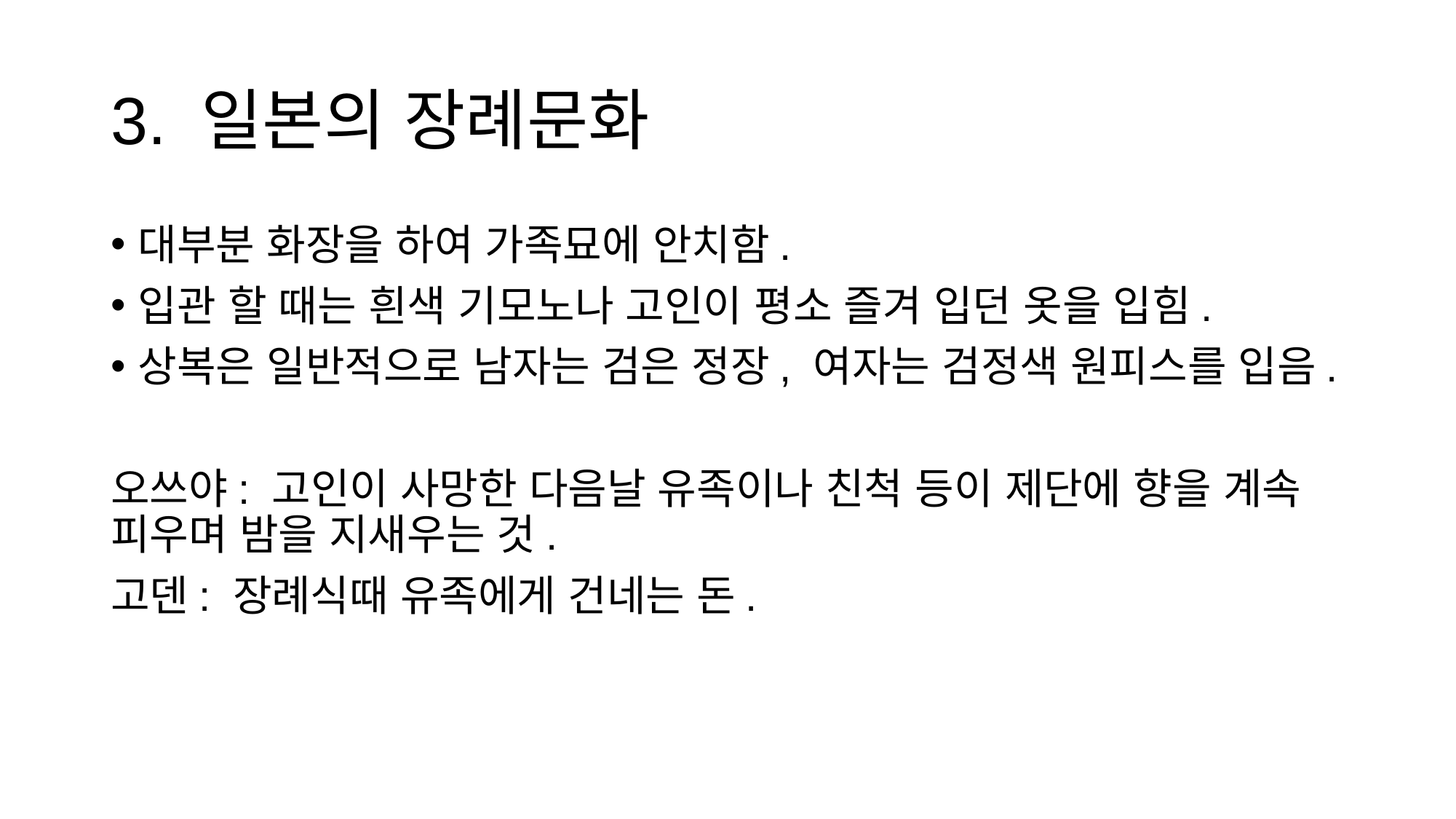

# 3. 일본의 장례문화
대부분 화장을 하여 가족묘에 안치함.
입관 할 때는 흰색 기모노나 고인이 평소 즐겨 입던 옷을 입힘.
상복은 일반적으로 남자는 검은 정장, 여자는 검정색 원피스를 입음.

오쓰야: 고인이 사망한 다음날 유족이나 친척 등이 제단에 향을 계속 피우며 밤을 지새우는 것.
고덴: 장례식때 유족에게 건네는 돈.